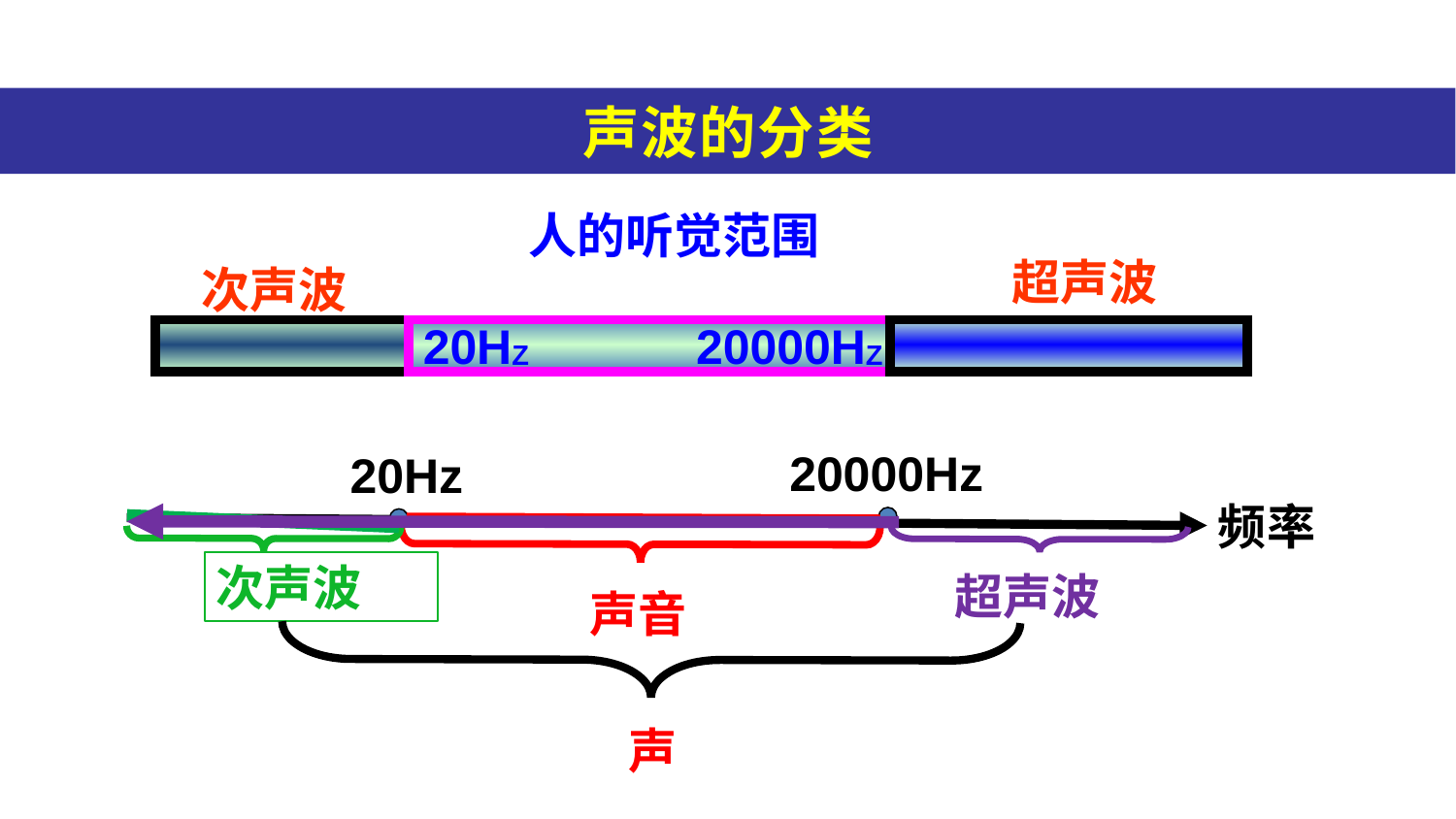

声波的分类
人的听觉范围
超声波
次声波

20HZ
20000HZ

20000Hz
20Hz
频率

次声波
超声波
声音
声